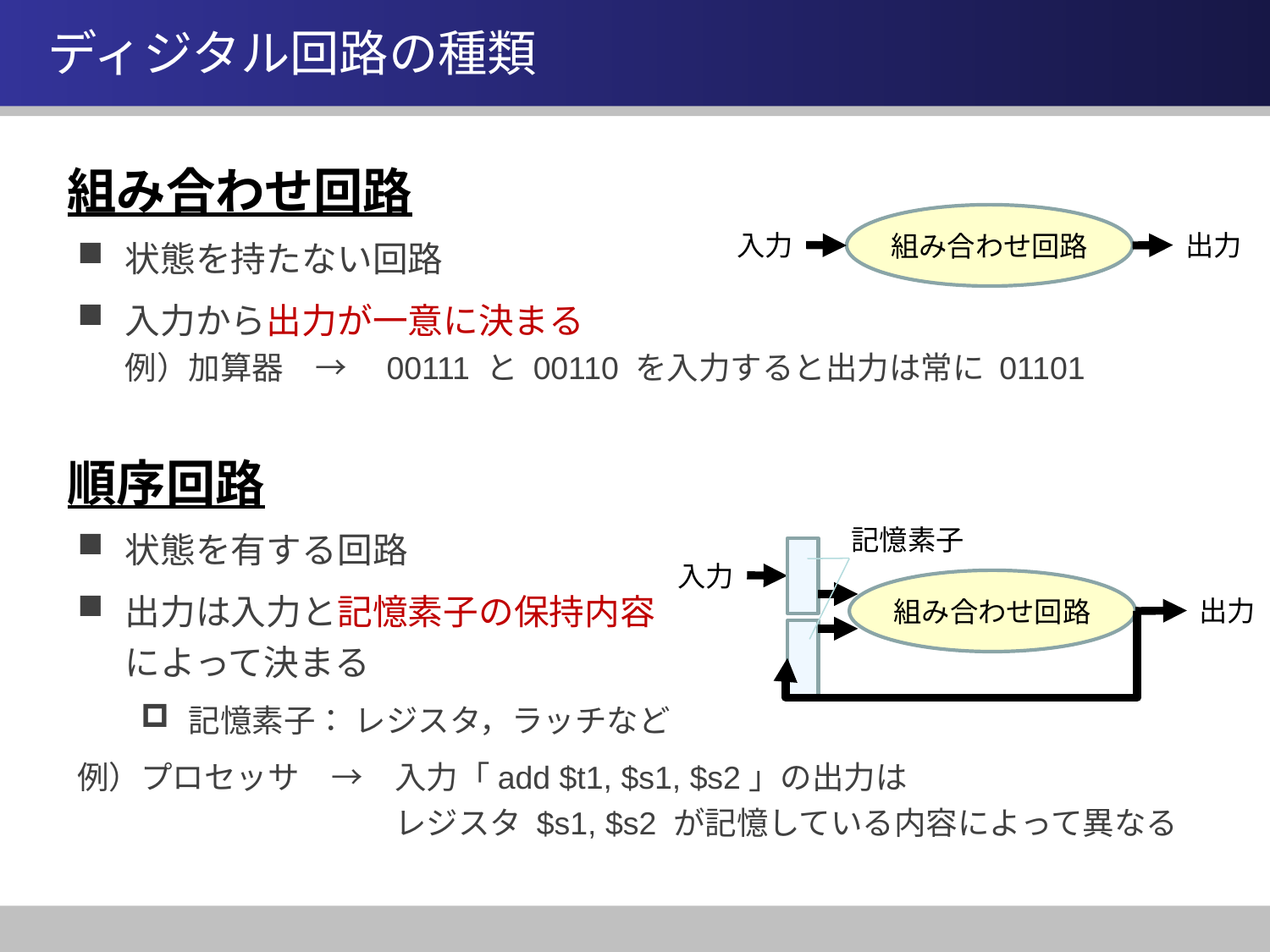

# ディジタル回路の種類
組み合わせ回路
組み合わせ回路
入力
出力
状態を持たない回路
入力から出力が一意に決まる
例）加算器　→　00111 と 00110 を入力すると出力は常に 01101

状態を有する回路
出力は入力と記憶素子の保持内容
によって決まる
記憶素子： レジスタ，ラッチなど
例）プロセッサ　→　入力「add $t1, $s1, $s2」の出力は
　　　　　　　　　　レジスタ $s1, $s2 が記憶している内容によって異なる

順序回路
記憶素子

入力
組み合わせ回路
出力